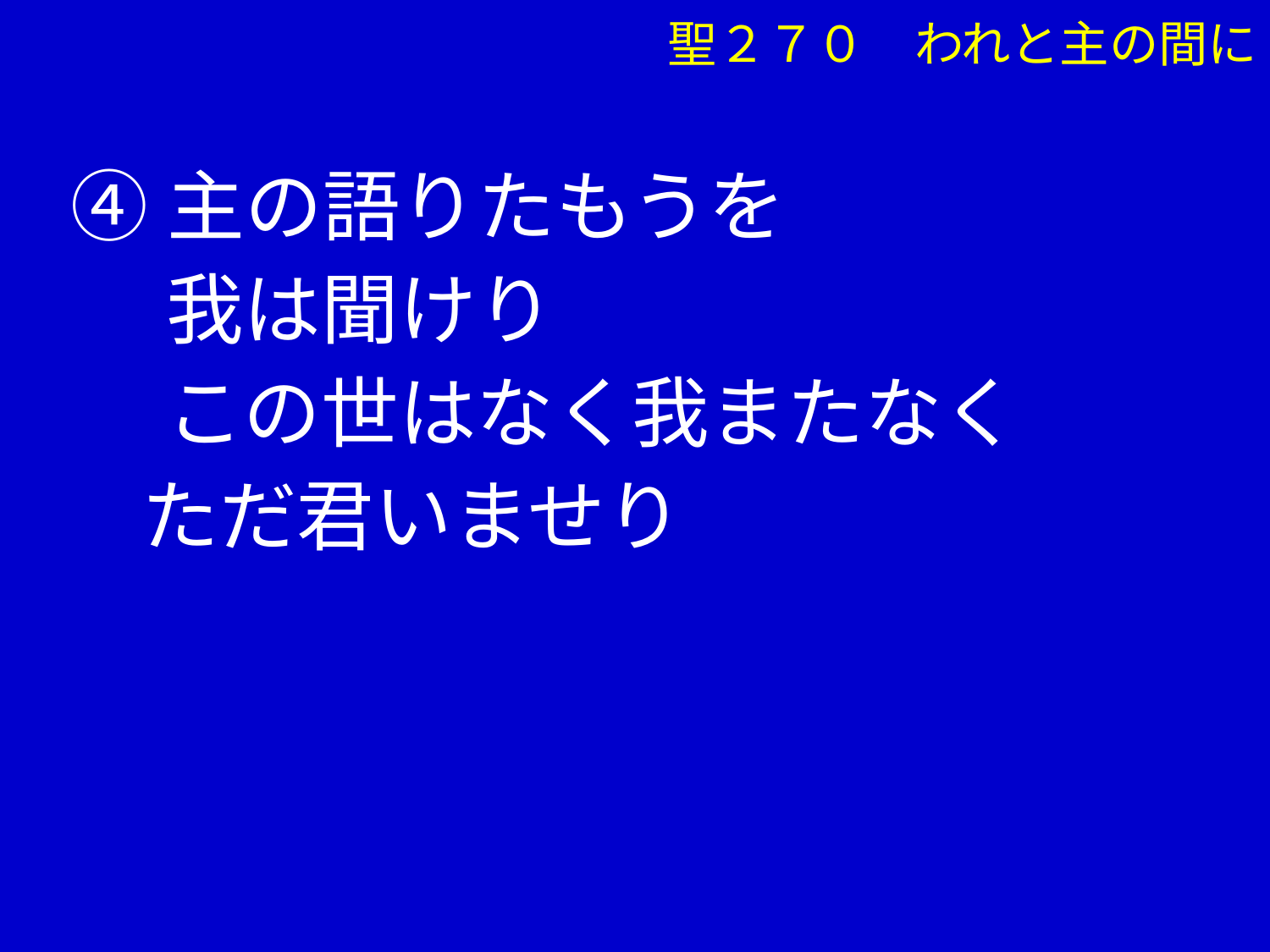

聖２７０　われと主の間に

④主の語りたもうを
　 我は聞けり
　 この世はなく我またなく
   ただ君いませり